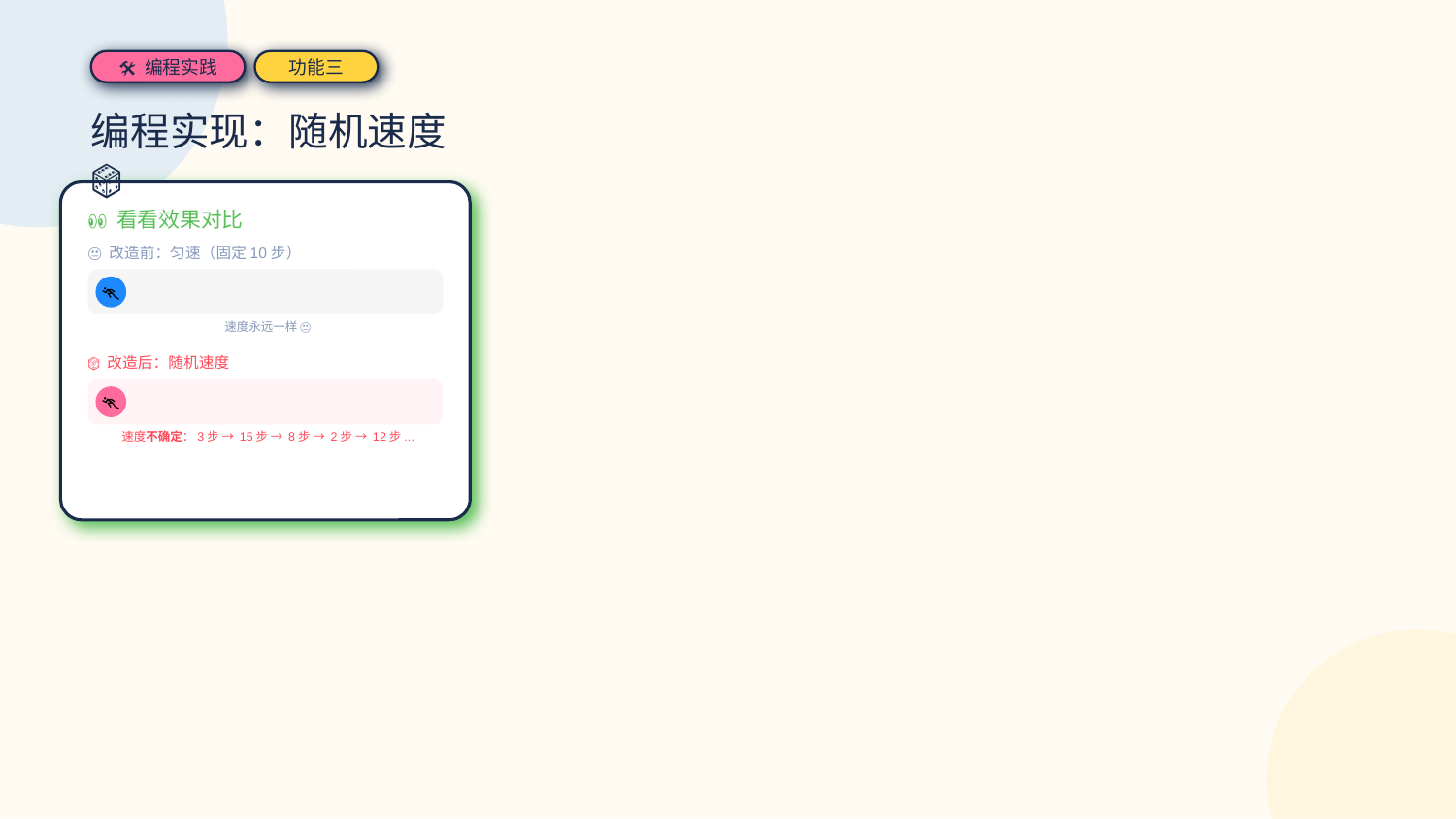

🛠 编程实践
功能三
编程实现：随机速度 🎲

👀 看看效果对比
😐 改造前：匀速（固定10步）

🏃
速度永远一样 😐
🎲 改造后：随机速度

🏃
速度不确定：3步 → 15步 → 8步 → 2步 → 12步...
▶️ 点击预览效果